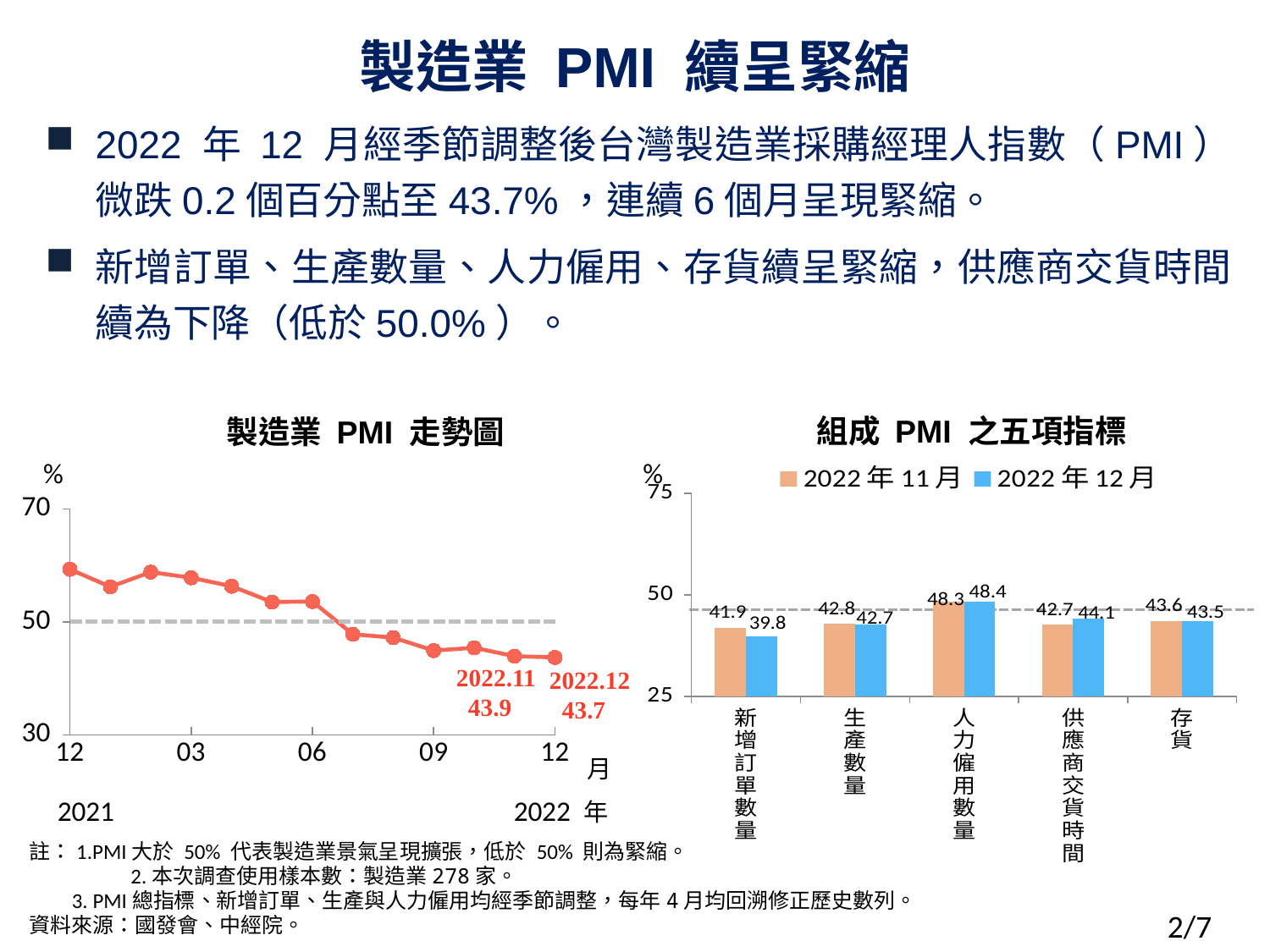

# 製造業 PMI 續呈緊縮
2022 年 12 月經季節調整後台灣製造業採購經理人指數（PMI）微跌0.2個百分點至43.7%，連續6個月呈現緊縮。
新增訂單、生產數量、人力僱用、存貨續呈緊縮，供應商交貨時間續為下降（低於50.0%）。
組成 PMI 之五項指標
製造業 PMI 走勢圖
%
%

### Chart

| Category | 2022年11月 | 2022年12月 |
|---|---|---|
| 新增訂單數量 | 41.9 | 39.8 |
| 生產數量 | 42.8 | 42.7 |
| 人力僱用數量 | 48.3 | 48.4 |
| 供應商交貨時間 | 42.7 | 44.1 |
| 存貨 | 43.6 | 43.5 |

### Chart

| Category | PMI |  |
|---|---|---|
| 44531 | 59.3 | 50.0 |
| 44562 | 56.2 | 50.0 |
| 44593 | 58.8 | 50.0 |
| 44621 | 57.8 | 50.0 |
| 44652 | 56.3 | 50.0 |
| 44682 | 53.5 | 50.0 |
| 44713 | 53.6 | 50.0 |
| 44743 | 47.8 | 50.0 |
| 44774 | 47.2 | 50.0 |
| 44805 | 44.9 | 50.0 |
| 44835 | 45.4 | 50.0 |
| 44866 | 43.9 | 50.0 |
| 44896 | 43.7 | 50.0 |
  2022.11
43.9
  2022.12
43.7
月
2021                                                               2022 年
註：1.PMI大於 50% 代表製造業景氣呈現擴張，低於 50% 則為緊縮。
        2.本次調查使用樣本數：製造業278家。
3. PMI總指標、新增訂單、生產與人力僱用均經季節調整，每年4月均回溯修正歷史數列。
資料來源：國發會、中經院。